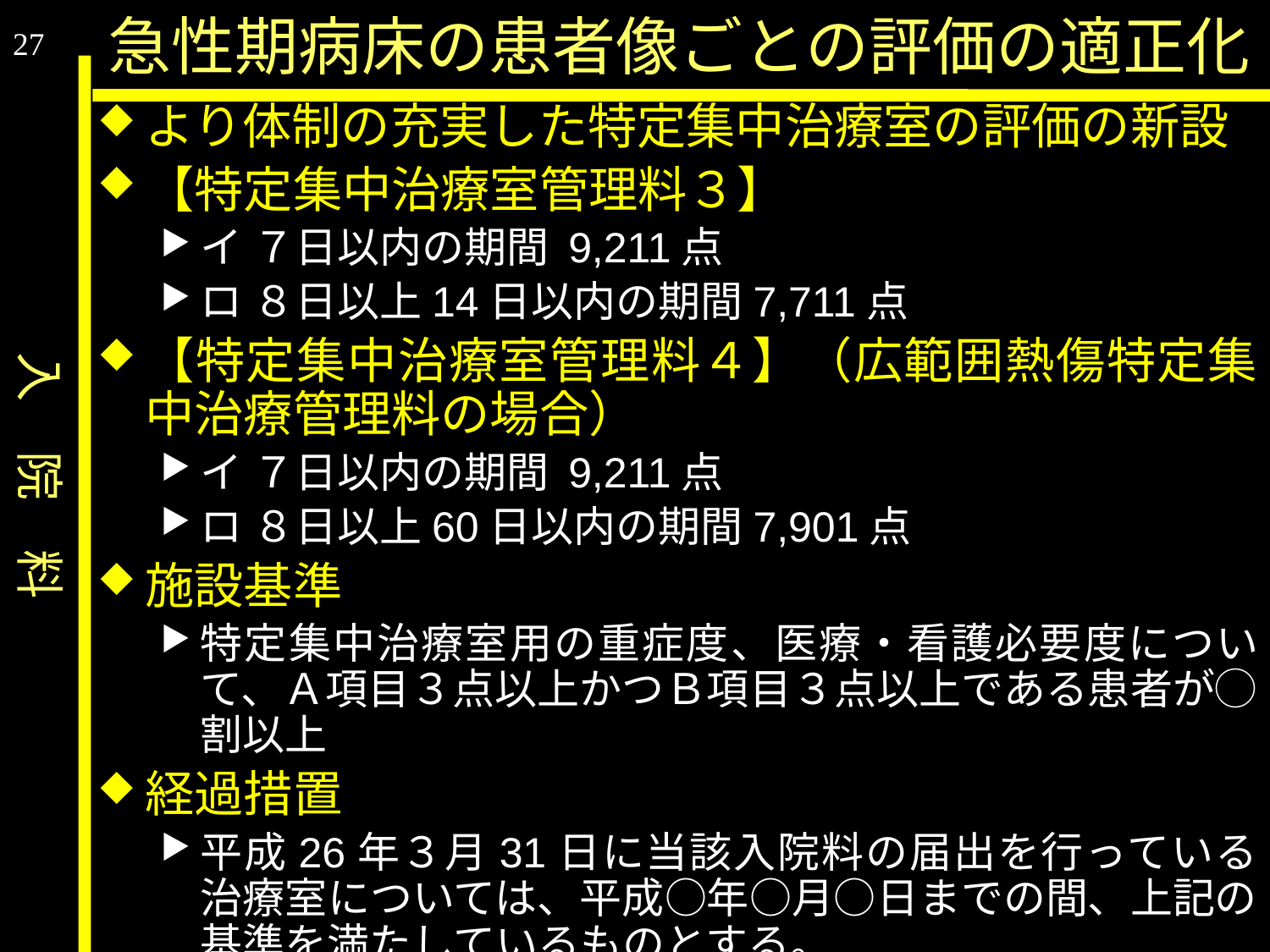

入　院　料
急性期病床の患者像ごとの評価の適正化
27

より体制の充実した特定集中治療室の評価の新設
【特定集中治療室管理料３】
イ ７日以内の期間 9,211点
ロ ８日以上14日以内の期間7,711点
【特定集中治療室管理料４】（広範囲熱傷特定集中治療管理料の場合）
イ ７日以内の期間 9,211点
ロ ８日以上60日以内の期間7,901点
施設基準
特定集中治療室用の重症度、医療・看護必要度について、Ａ項目３点以上かつＢ項目３点以上である患者が◯割以上
経過措置
平成26年３月31日に当該入院料の届出を行っている治療室については、平成○年○月○日までの間、上記の基準を満たしているものとする。